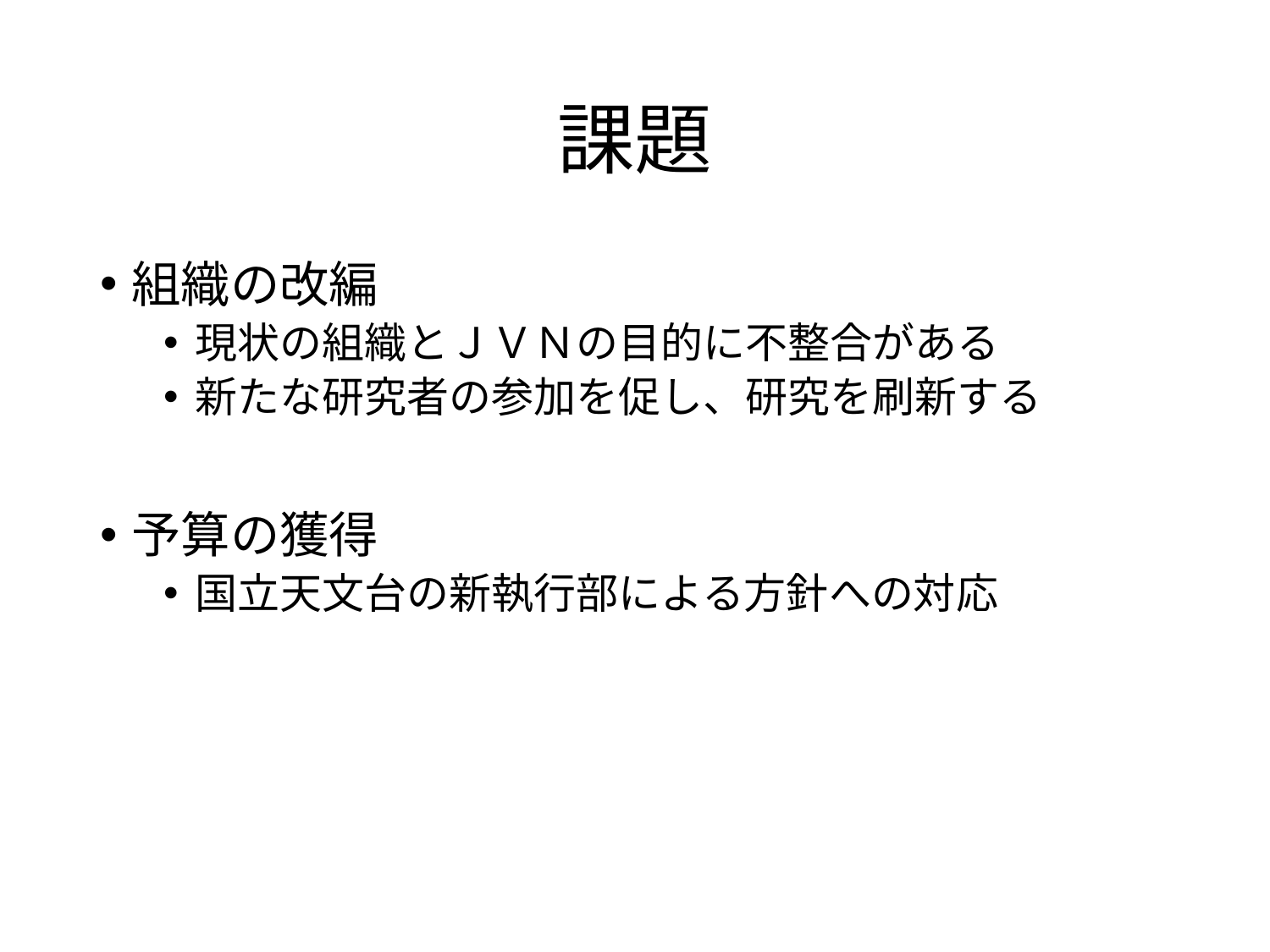

# 課題
組織の改編
現状の組織とＪＶＮの目的に不整合がある
新たな研究者の参加を促し、研究を刷新する

予算の獲得
国立天文台の新執行部による方針への対応